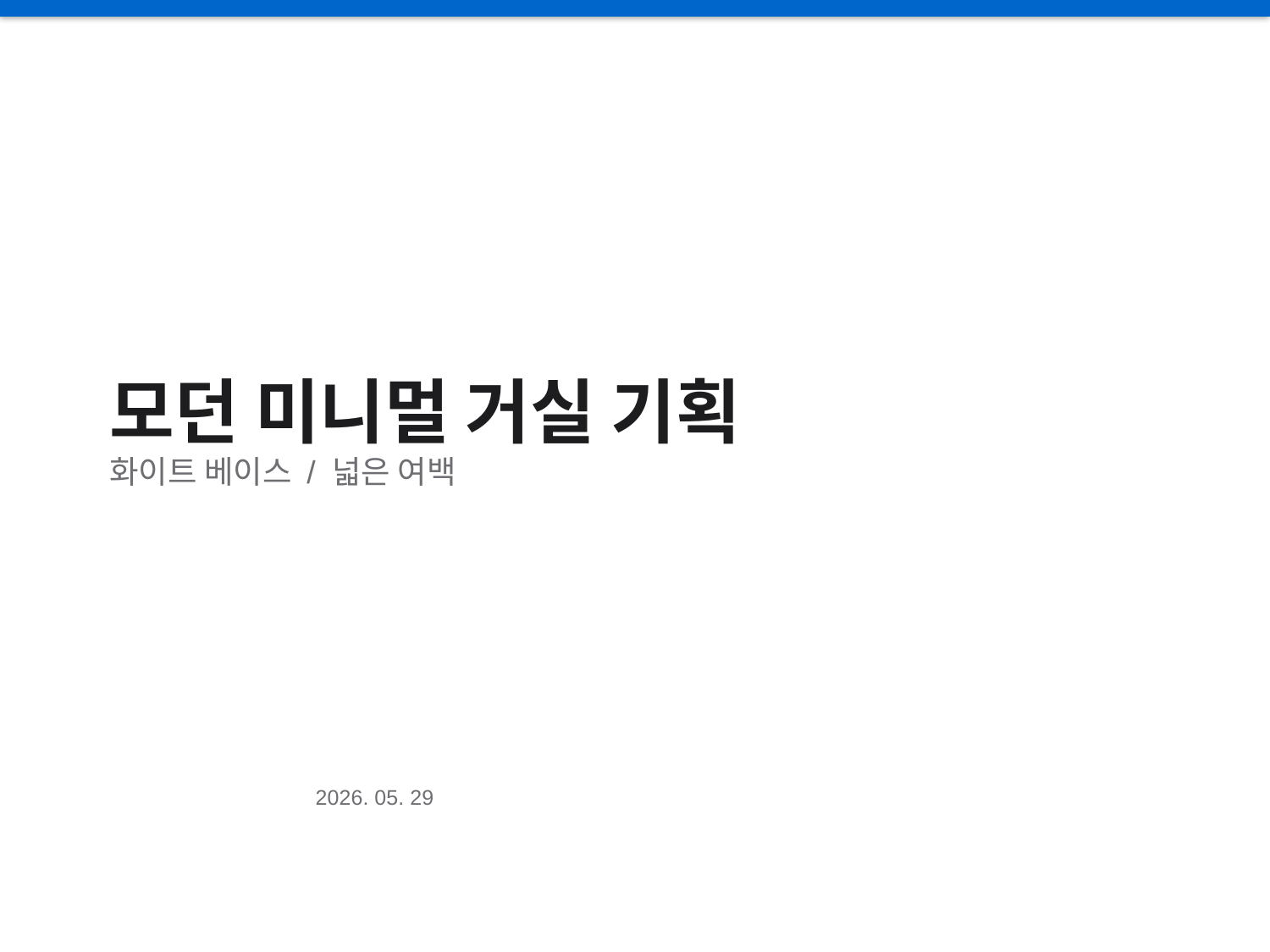

모던 미니멀 거실 기획
화이트 베이스 / 넓은 여백
2026. 05. 29